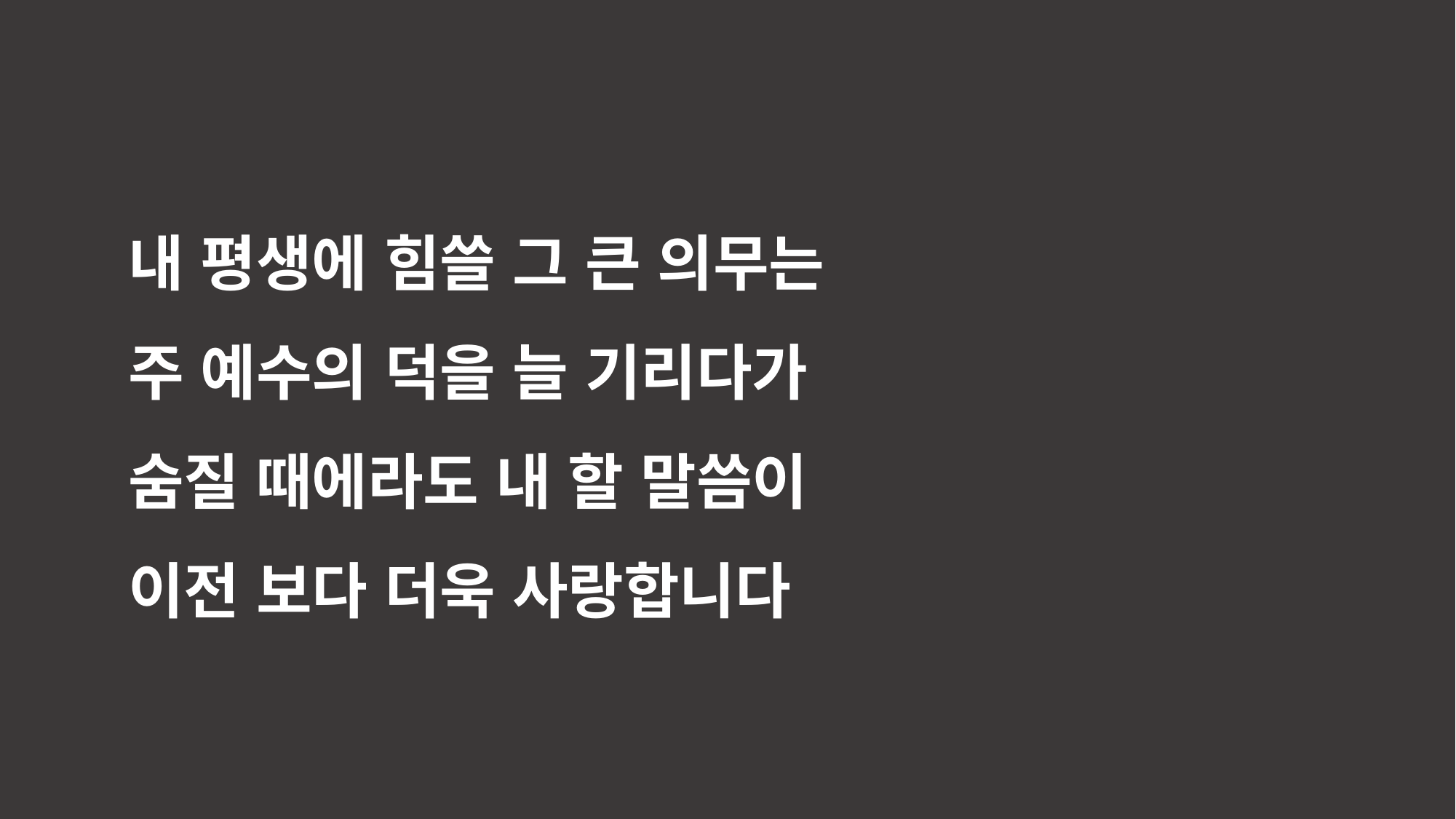

내 평생에 힘쓸 그 큰 의무는
주 예수의 덕을 늘 기리다가
숨질 때에라도 내 할 말씀이
이전 보다 더욱 사랑합니다